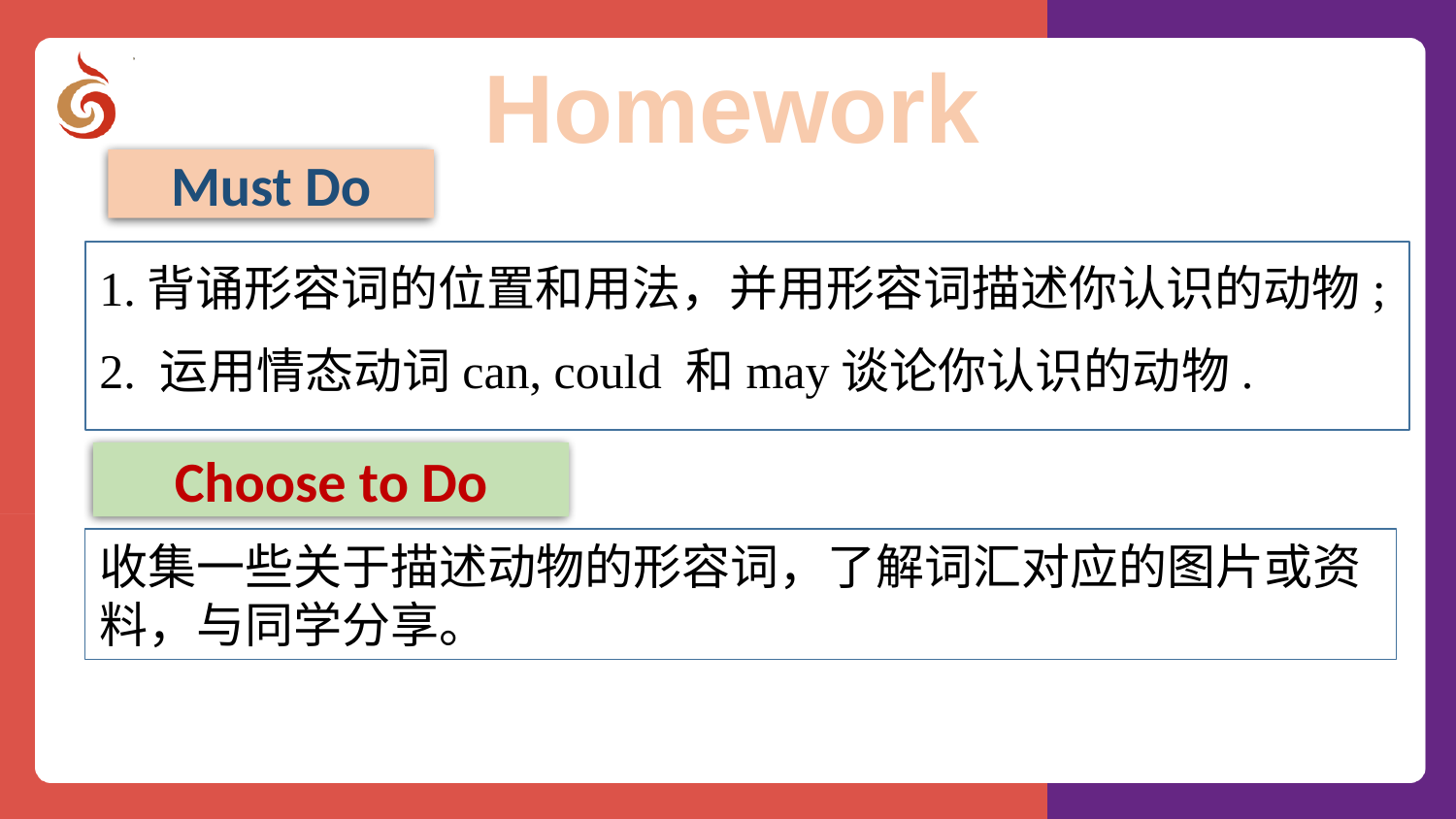

Homework
Must Do
1.背诵形容词的位置和用法，并用形容词描述你认识的动物;
2. 运用情态动词can, could 和may谈论你认识的动物.
Choose to Do
收集一些关于描述动物的形容词，了解词汇对应的图片或资料，与同学分享。